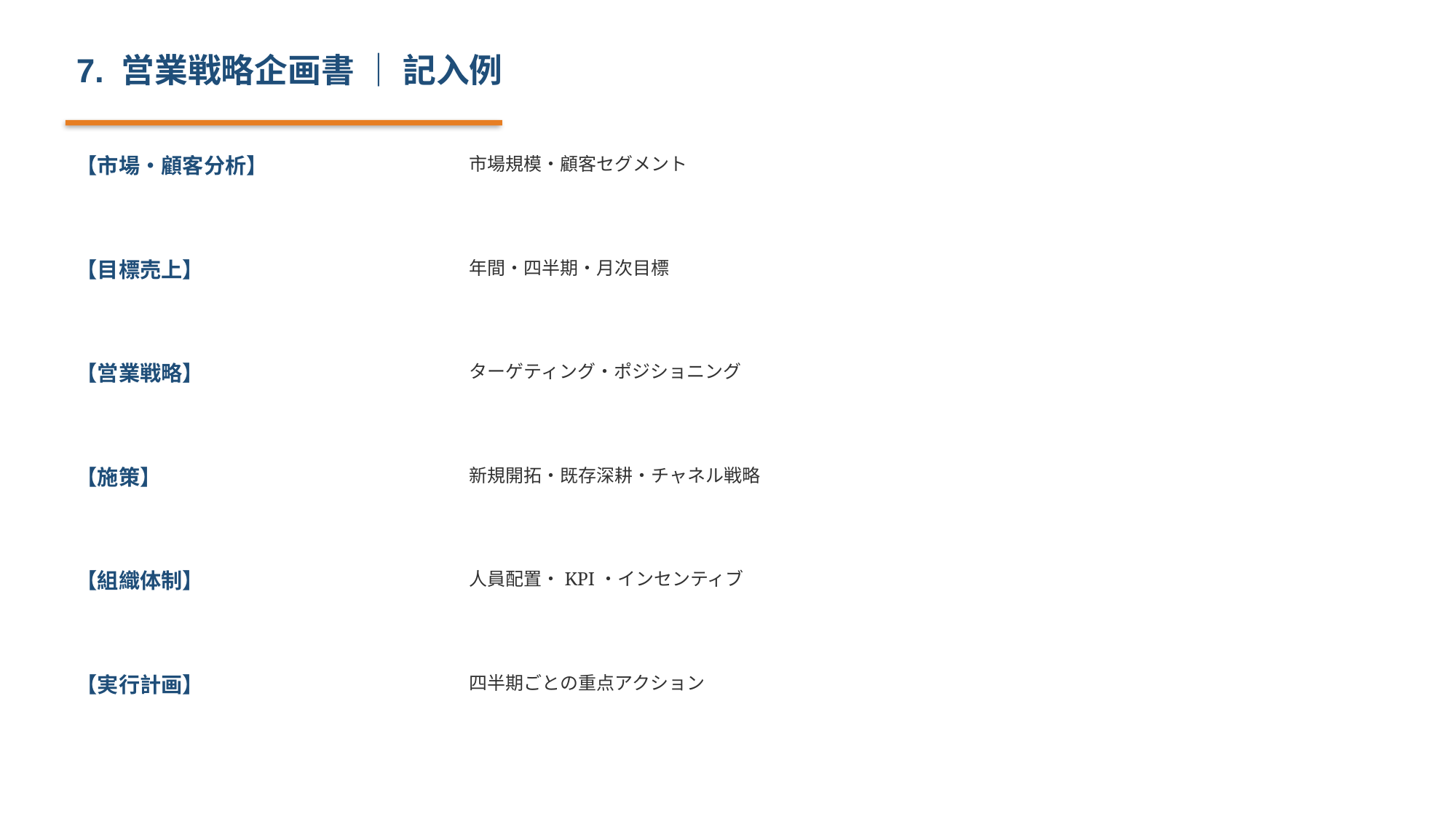

7. 営業戦略企画書 ｜ 記入例

【市場・顧客分析】
市場規模・顧客セグメント
【目標売上】
年間・四半期・月次目標
【営業戦略】
ターゲティング・ポジショニング
【施策】
新規開拓・既存深耕・チャネル戦略
【組織体制】
人員配置・KPI・インセンティブ
【実行計画】
四半期ごとの重点アクション